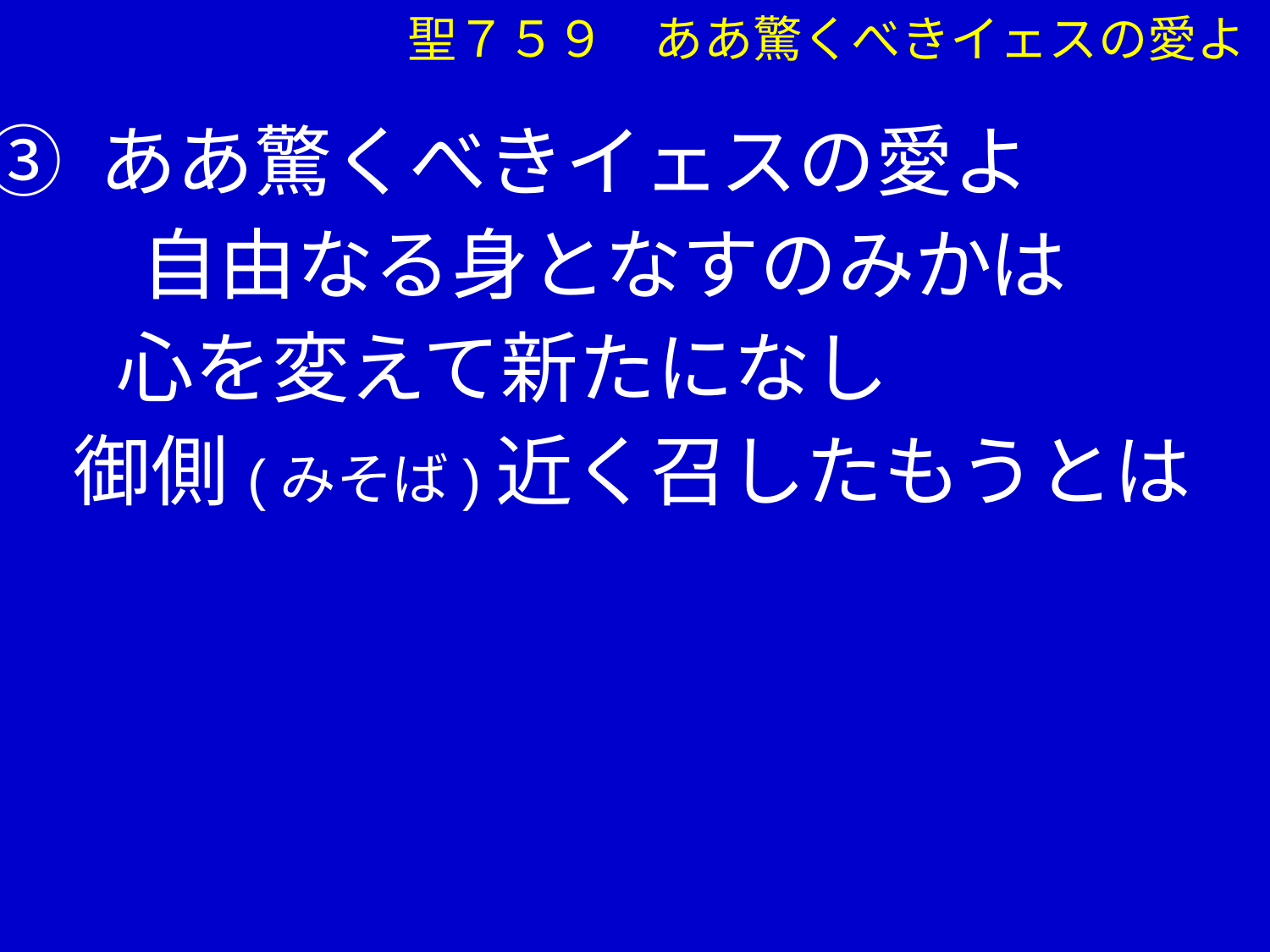

聖７５９　ああ驚くべきイェスの愛よ
③ ああ驚くべきイェスの愛よ
　　自由なる身となすのみかは
  　心を変えて新たになし
    御側(みそば)近く召したもうとは